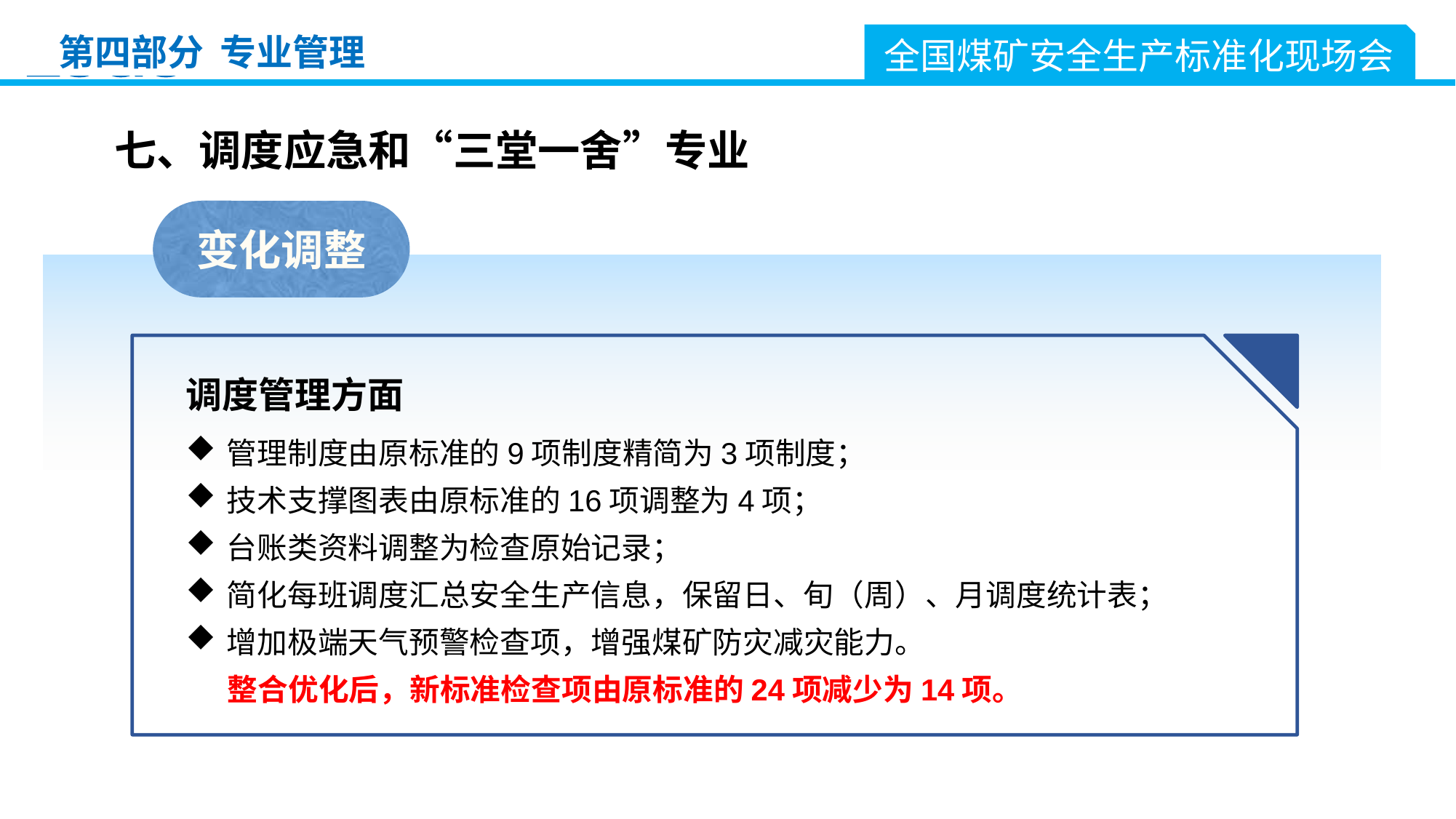

全国煤矿安全生产标准化现场会
第四部分  专业管理
七、调度应急和“三堂一舍”专业
变化调整

调度管理方面

管理制度由原标准的9项制度精简为3项制度；
技术支撑图表由原标准的16项调整为4项；
台账类资料调整为检查原始记录；
简化每班调度汇总安全生产信息，保留日、旬（周）、月调度统计表；
增加极端天气预警检查项，增强煤矿防灾减灾能力。
     整合优化后，新标准检查项由原标准的24项减少为14项。